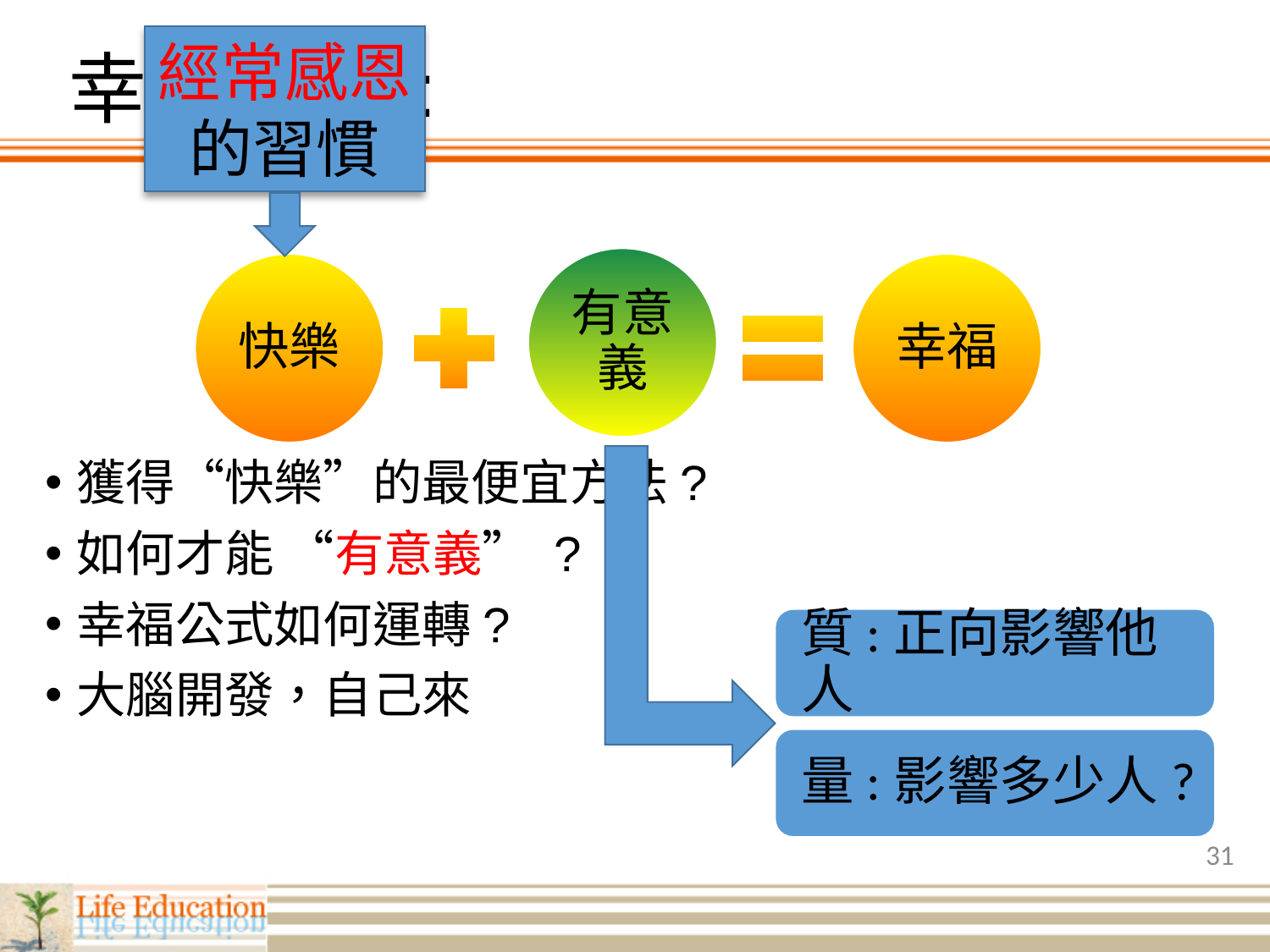

# 幸福 公式:
經常感恩的習慣

快樂

有意義

幸福

獲得“快樂”的最便宜方法?
如何才能 “有意義” ?
幸福公式如何運轉?
大腦開發，自己來

質:正向影響他人
量:影響多少人?
31